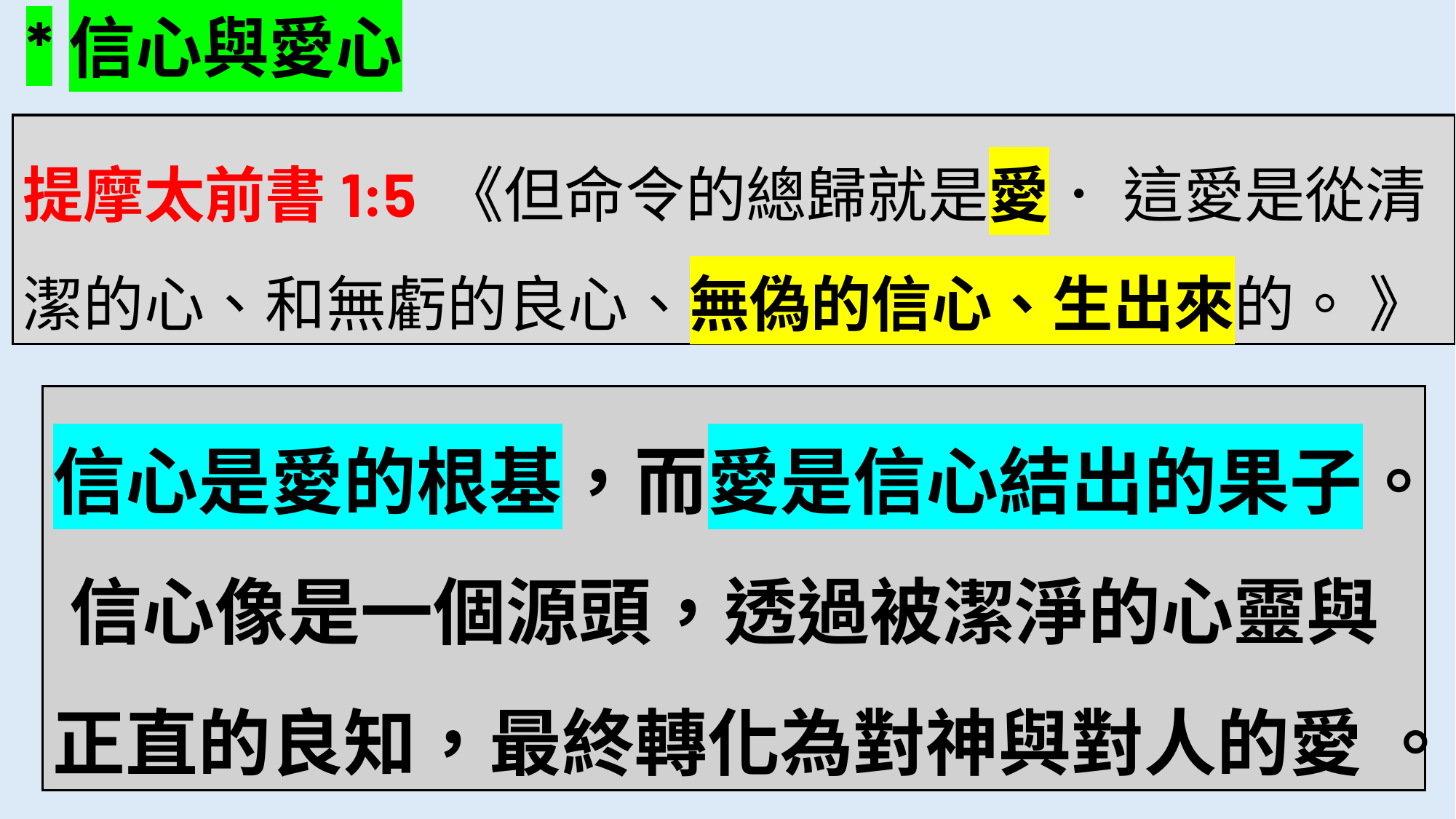

*信心與愛心
提摩太前書1:5 《但命令的總歸就是愛． 這愛是從清潔的心、和無虧的良心、無偽的信心、生出來的。 》
信心是愛的根基，而愛是信心結出的果子。 信心像是一個源頭，透過被潔淨的心靈與正直的良知，最終轉化為對神與對人的愛 。